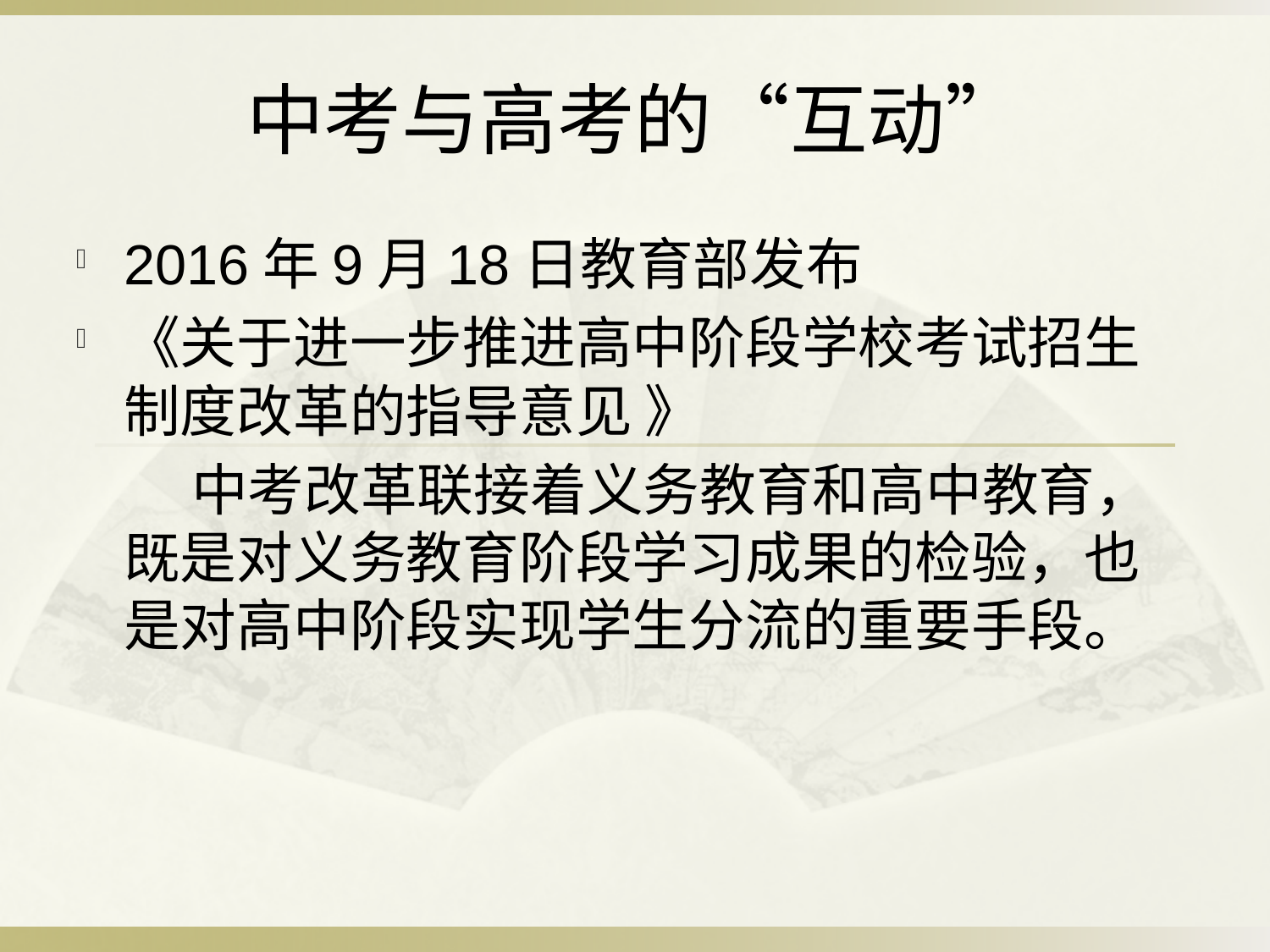

中考与高考的“互动”
2016年9月18日教育部发布
《关于进一步推进高中阶段学校考试招生制度改革的指导意见 》
        中考改革联接着义务教育和高中教育，既是对义务教育阶段学习成果的检验，也是对高中阶段实现学生分流的重要手段。